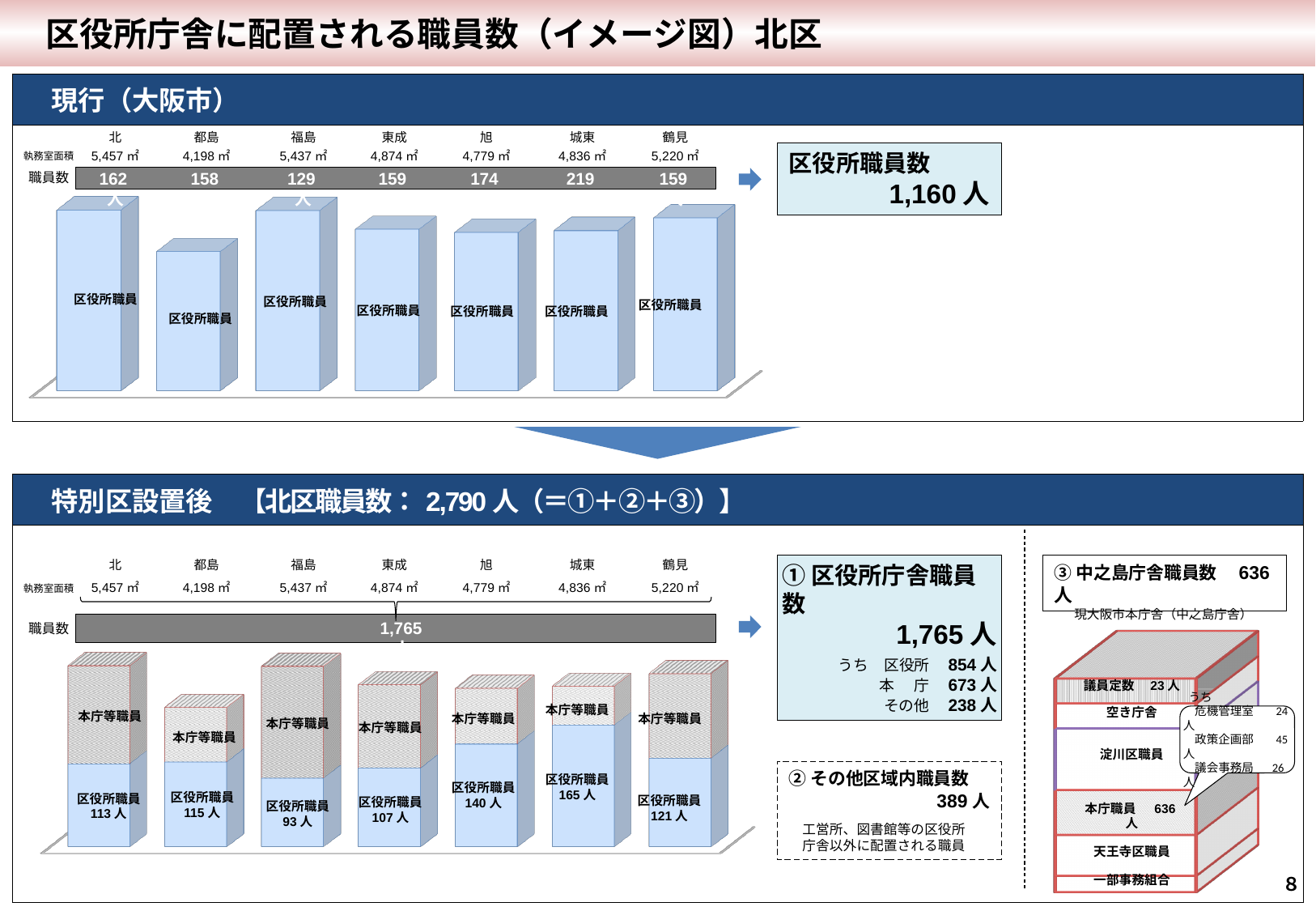

区役所庁舎に配置される職員数（イメージ図）北区
| 現行（大阪市） |
| --- |
|  |
|  |
| 特別区設置後　【北区職員数：2,790人（＝①＋②＋③）】 |
|  |

[unsupported chart]

北
都島
福島
東成
旭
城東
鶴見
5,457㎡
4,198㎡
5,437㎡
4,874㎡
4,779㎡
4,836㎡
5,220㎡
区役所職員数
1,160人
執務室面積
162人
158人
129人
159人
174人
219人
159人
職員数

区役所職員
区役所職員
区役所職員

区役所職員
区役所職員
区役所職員
区役所職員

北
都島
福島
東成
旭
城東
鶴見
①区役所庁舎職員数
1,765人

　うち　区役所　854人
　　　　本　庁　673人
　　　　その他　238人
③中之島庁舎職員数　636人
5,457㎡
4,198㎡
5,437㎡
4,874㎡
4,779㎡
4,836㎡
5,220㎡
執務室面積

[unsupported chart]

[unsupported chart]

現大阪市本庁舎（中之島庁舎）
1,765人

職員数

議員定数　23人
本庁等職員
空き庁舎
本庁等職員
本庁等職員
本庁等職員
 うち
　危機管理室　   24人
　政策企画部　   45人
　議会事務局      26人
本庁等職員
本庁等職員
本庁等職員
淀川区職員
②その他区域内職員数
　389人
　工営所、図書館等の区役所
　庁舎以外に配置される職員
区役所職員
165人
区役所職員
140人
区役所職員
115人
区役所職員
113人
区役所職員
121人
区役所職員
107人
区役所職員
93人
本庁職員 　636人
天王寺区職員
一部事務組合
８